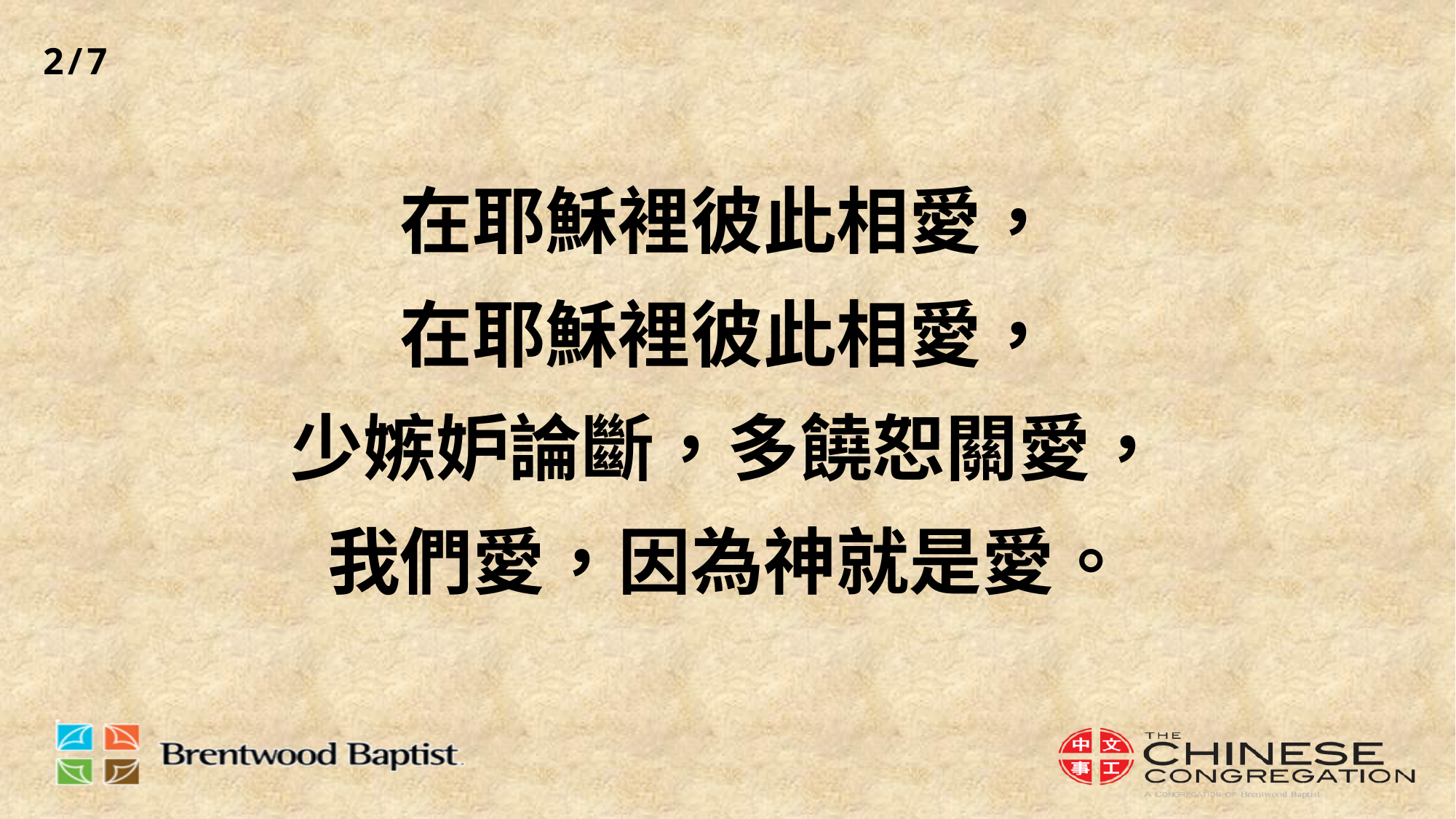

2/7
# 在耶穌裡彼此相愛， 在耶穌裡彼此相愛， 少嫉妒論斷，多饒恕關愛， 我們愛，因為神就是愛。